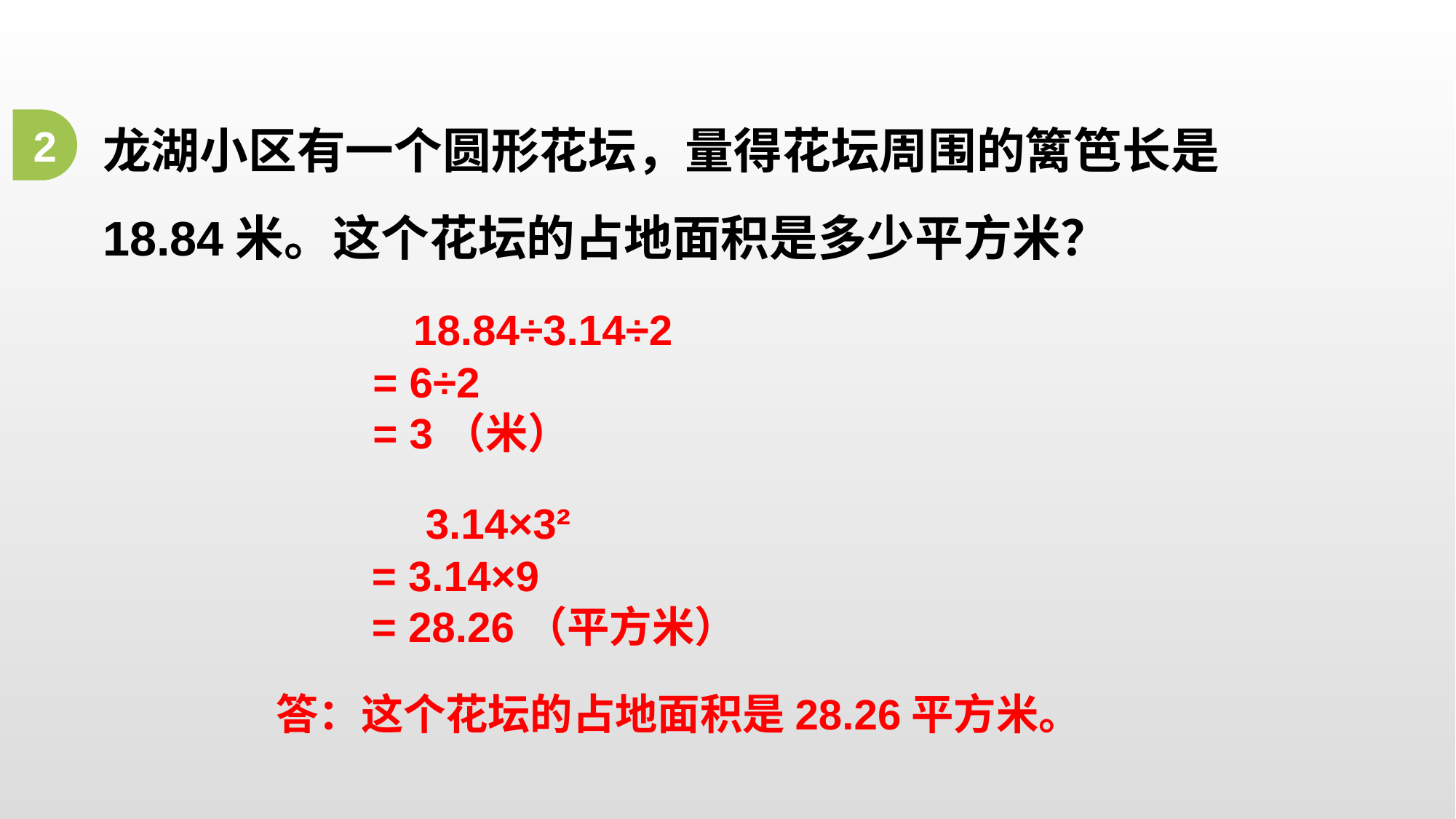

龙湖小区有一个圆形花坛，量得花坛周围的篱笆长是18.84米。这个花坛的占地面积是多少平方米？
2

   18.84÷3.14÷2
= 6÷2
= 3（米）
    3.14×3²
= 3.14×9
= 28.26（平方米）
答：这个花坛的占地面积是28.26平方米。